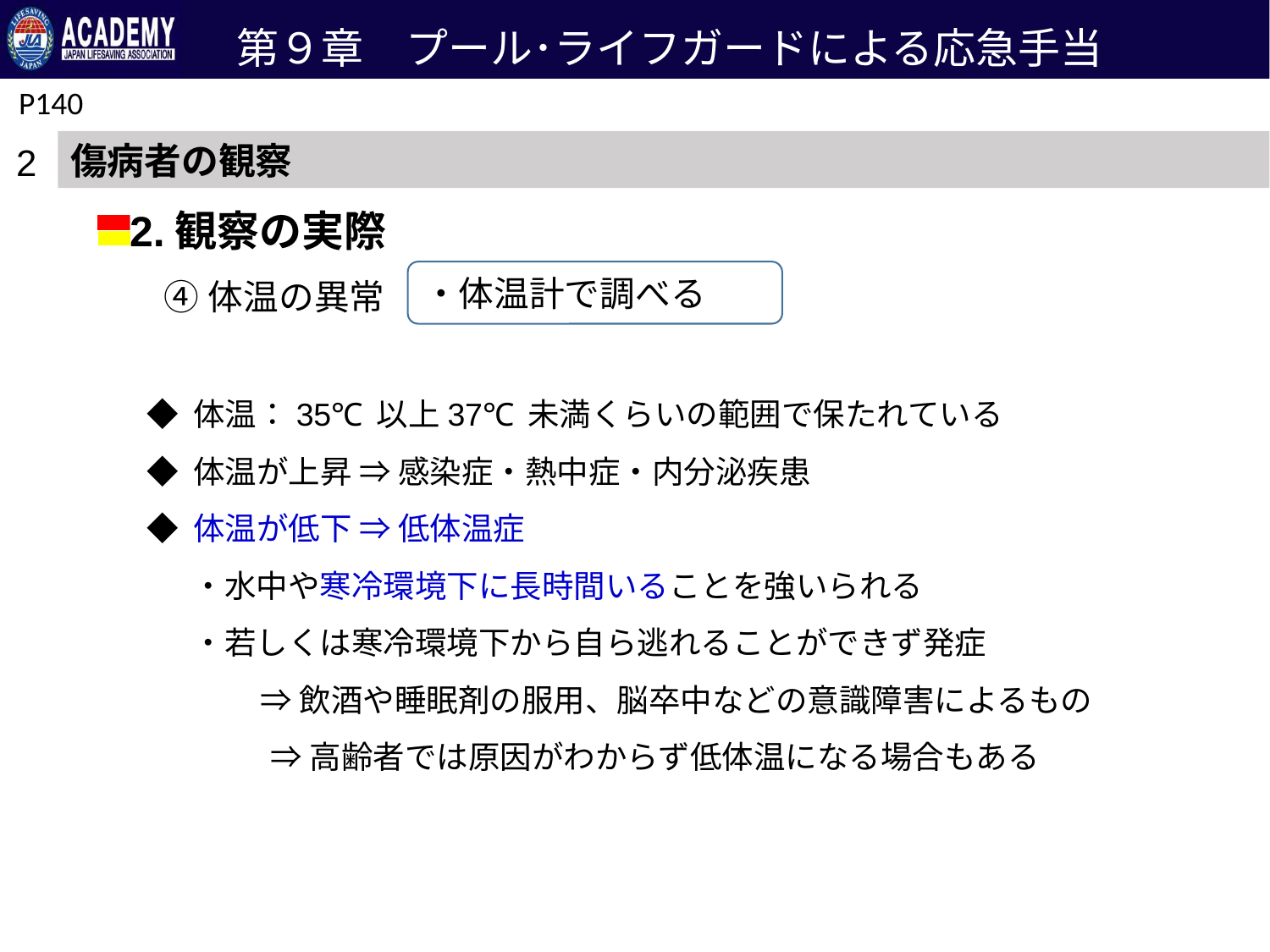

第９章　プール･ライフガードによる応急手当
P140
傷病者の観察
2
2.観察の実際
・体温計で調べる
④体温の異常
◆ 体温：35℃以上37℃未満くらいの範囲で保たれている
◆ 体温が上昇 ⇒ 感染症・熱中症・内分泌疾患
◆ 体温が低下 ⇒ 低体温症
　  ・水中や寒冷環境下に長時間いることを強いられる
　  ・若しくは寒冷環境下から自ら逃れることができず発症
　　       ⇒ 飲酒や睡眠剤の服用、脳卒中などの意識障害によるもの
　　  　  ⇒ 高齢者では原因がわからず低体温になる場合もある